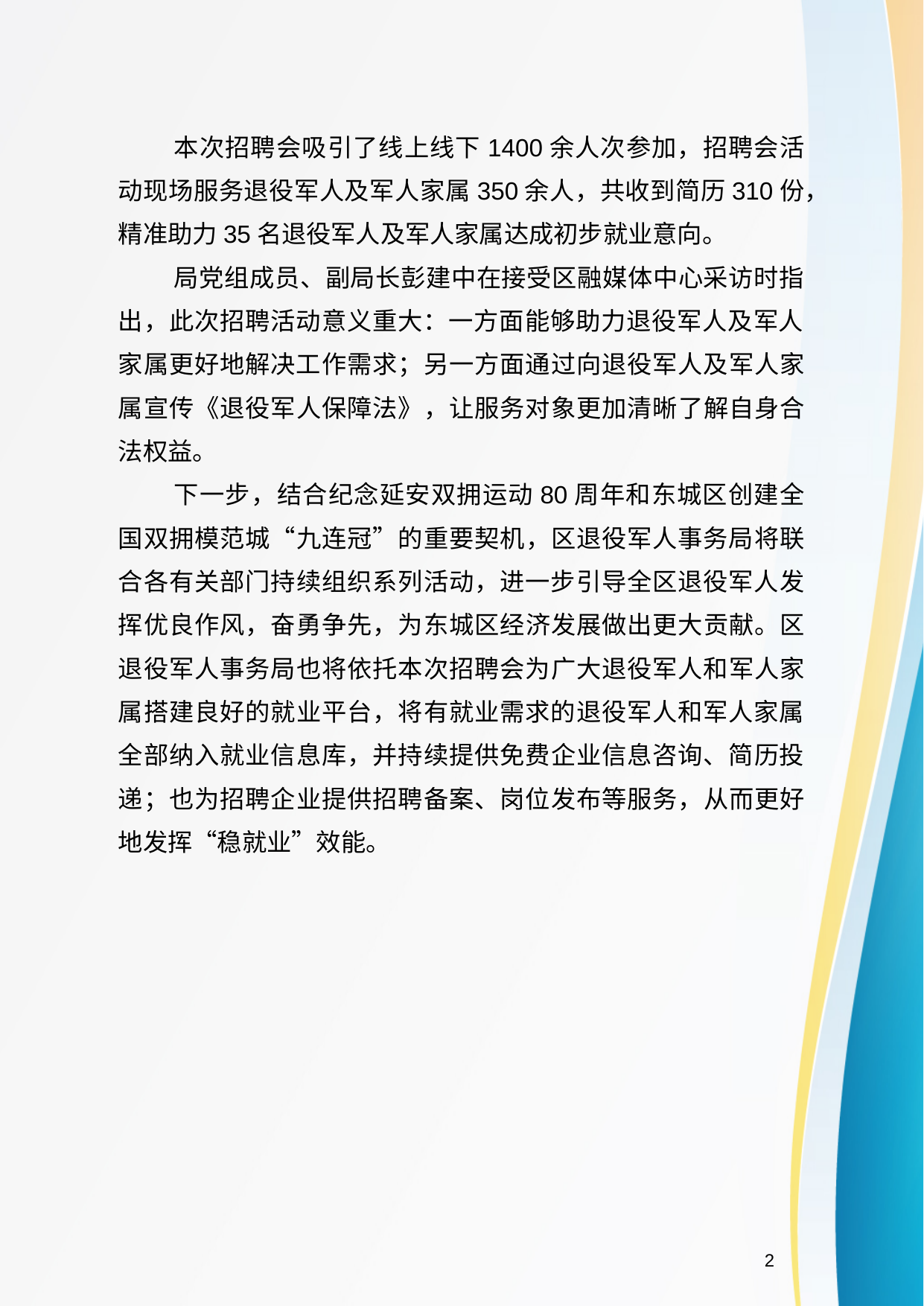

本次招聘会吸引了线上线下1400余人次参加，招聘会活动现场服务退役军人及军人家属350余人，共收到简历310份，精准助力35名退役军人及军人家属达成初步就业意向。
局党组成员、副局长彭建中在接受区融媒体中心采访时指出，此次招聘活动意义重大：一方面能够助力退役军人及军人家属更好地解决工作需求；另一方面通过向退役军人及军人家属宣传《退役军人保障法》，让服务对象更加清晰了解自身合法权益。
下一步，结合纪念延安双拥运动80周年和东城区创建全国双拥模范城“九连冠”的重要契机，区退役军人事务局将联合各有关部门持续组织系列活动，进一步引导全区退役军人发挥优良作风，奋勇争先，为东城区经济发展做出更大贡献。区退役军人事务局也将依托本次招聘会为广大退役军人和军人家属搭建良好的就业平台，将有就业需求的退役军人和军人家属全部纳入就业信息库，并持续提供免费企业信息咨询、简历投递；也为招聘企业提供招聘备案、岗位发布等服务，从而更好地发挥“稳就业”效能。

2